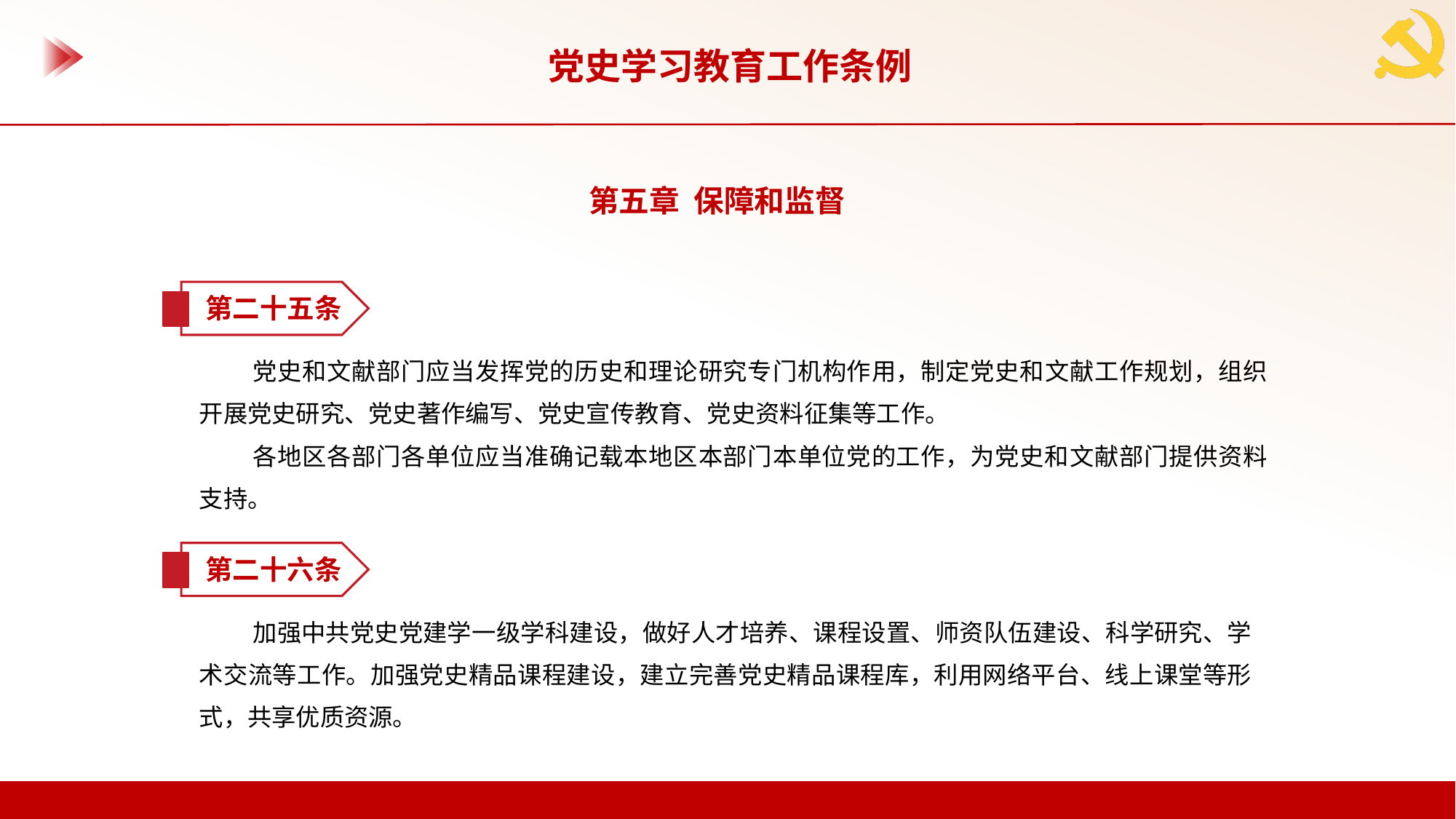

党史学习教育工作条例
第五章  保障和监督

第二十五条

党史和文献部门应当发挥党的历史和理论研究专门机构作用，制定党史和文献工作规划，组织开展党史研究、党史著作编写、党史宣传教育、党史资料征集等工作。
各地区各部门各单位应当准确记载本地区本部门本单位党的工作，为党史和文献部门提供资料支持。

第二十六条

加强中共党史党建学一级学科建设，做好人才培养、课程设置、师资队伍建设、科学研究、学术交流等工作。加强党史精品课程建设，建立完善党史精品课程库，利用网络平台、线上课堂等形式，共享优质资源。